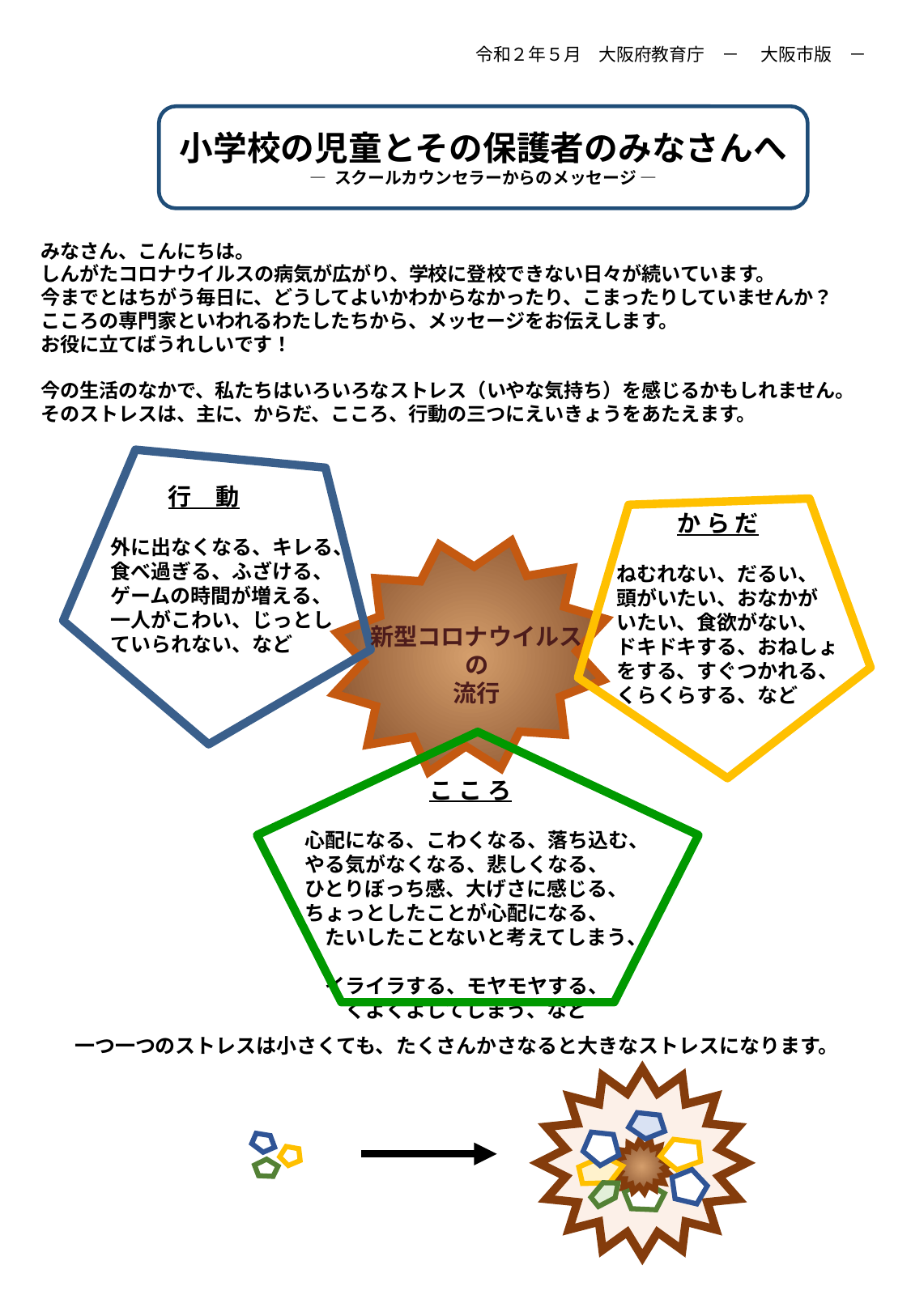

令和２年５月　大阪府教育庁　－ 　大阪市版　－
小学校の児童とその保護者のみなさんへ
― スクールカウンセラーからのメッセージ ―
# みなさん、こんにちは。 しんがたコロナウイルスの病気が広がり、学校に登校できない日々が続いています。 今までとはちがう毎日に、どうしてよいかわからなかったり、こまったりしていませんか？ こころの専門家といわれるわたしたちから、メッセージをお伝えします。 お役に立てばうれしいです！   今の生活のなかで、私たちはいろいろなストレス（いやな気持ち）を感じるかもしれません。 そのストレスは、主に、からだ、こころ、行動の三つにえいきょうをあたえます。

       　行　動

外に出なくなる、キレる、食べ過ぎる、ふざける、ゲームの時間が増える、一人がこわい、じっとしていられない、など

　　　か ら だ

ねむれない、だるい、
頭がいたい、おなかが
いたい、食欲がない、
ドキドキする、おねしょをする、すぐつかれる、
くらくらする、など

新型コロナウイルスの
流行

こ こ ろ

心配になる、こわくなる、落ち込む、やる気がなくなる、悲しくなる、
ひとりぼっち感、大げさに感じる、ちょっとしたことが心配になる、
　たいしたことないと考えてしまう、
　イライラする、モヤモヤする、
　　くよくよしてしまう、など
一つ一つのストレスは小さくても、たくさんかさなると大きなストレスになります。